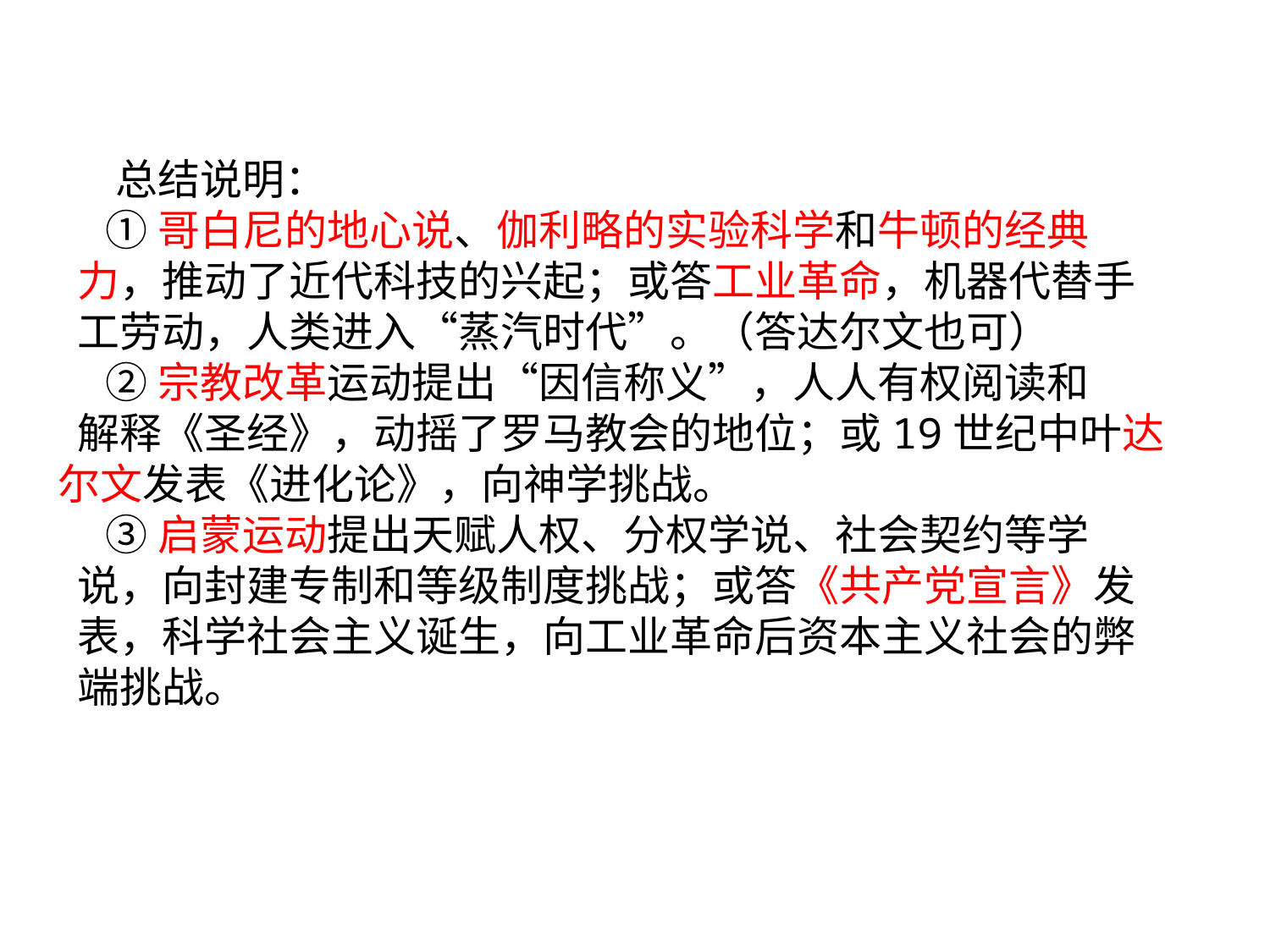

总结说明：
     ①哥白尼的地心说、伽利略的实验科学和牛顿的经典
 力，推动了近代科技的兴起；或答工业革命，机器代替手
 工劳动，人类进入“蒸汽时代”。（答达尔文也可）
     ②宗教改革运动提出“因信称义”，人人有权阅读和
 解释《圣经》，动摇了罗马教会的地位；或19世纪中叶达尔文发表《进化论》，向神学挑战。
     ③启蒙运动提出天赋人权、分权学说、社会契约等学
 说，向封建专制和等级制度挑战；或答《共产党宣言》发
 表，科学社会主义诞生，向工业革命后资本主义社会的弊
 端挑战。